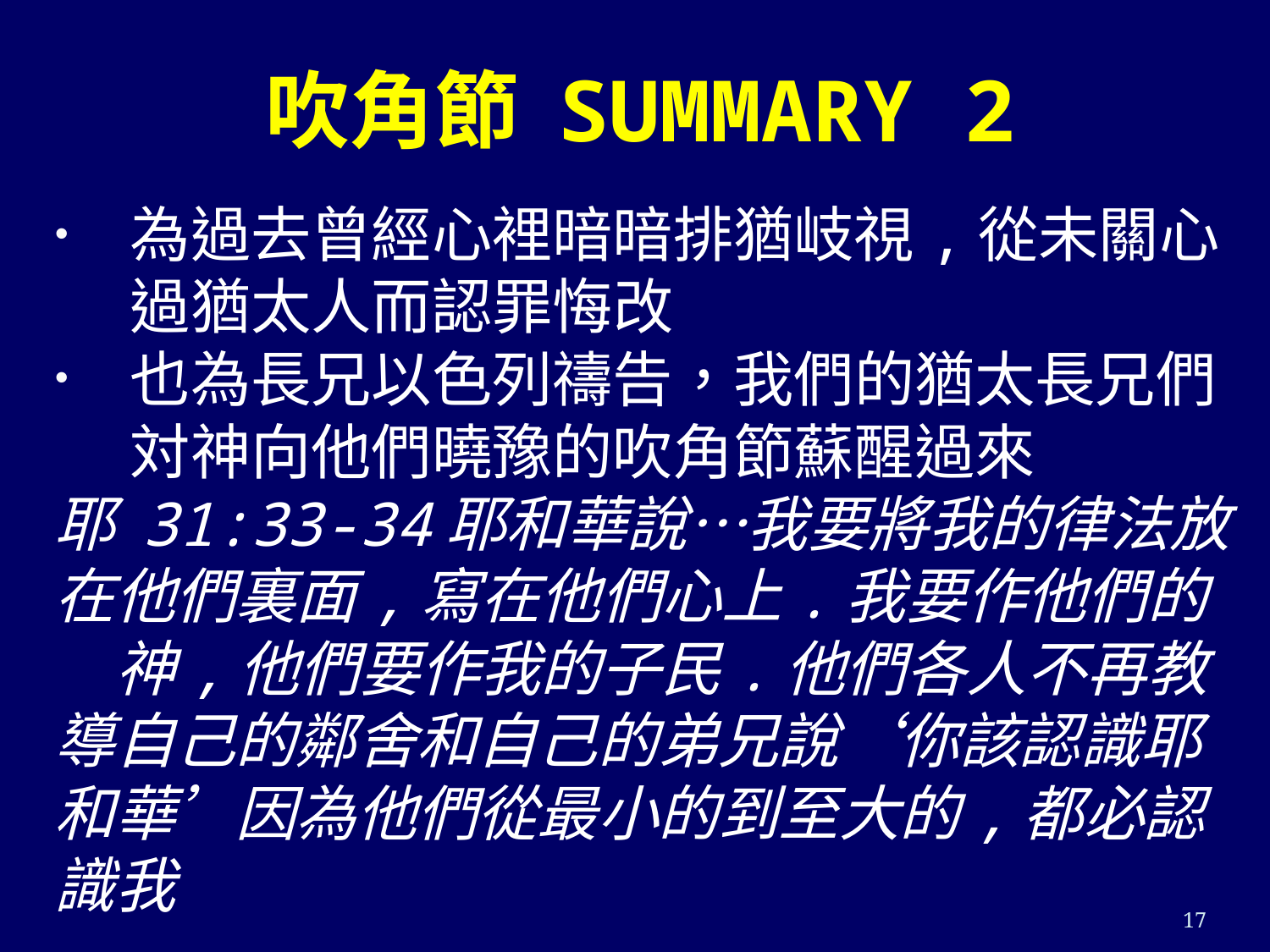

# 吹角節 Summary 2
為過去曾經心裡暗暗排猶岐視,從未關心過猶太人而認罪悔改
也為長兄以色列禱告，我們的猶太長兄們対神向他們曉豫的吹角節蘇醒過來
耶 31:33-34耶和華說…我要將我的律法放在他們裏面,寫在他們心上.我要作他們的　神,他們要作我的子民.他們各人不再教導自己的鄰舍和自己的弟兄說‘你該認識耶和華’因為他們從最小的到至大的,都必認識我
17